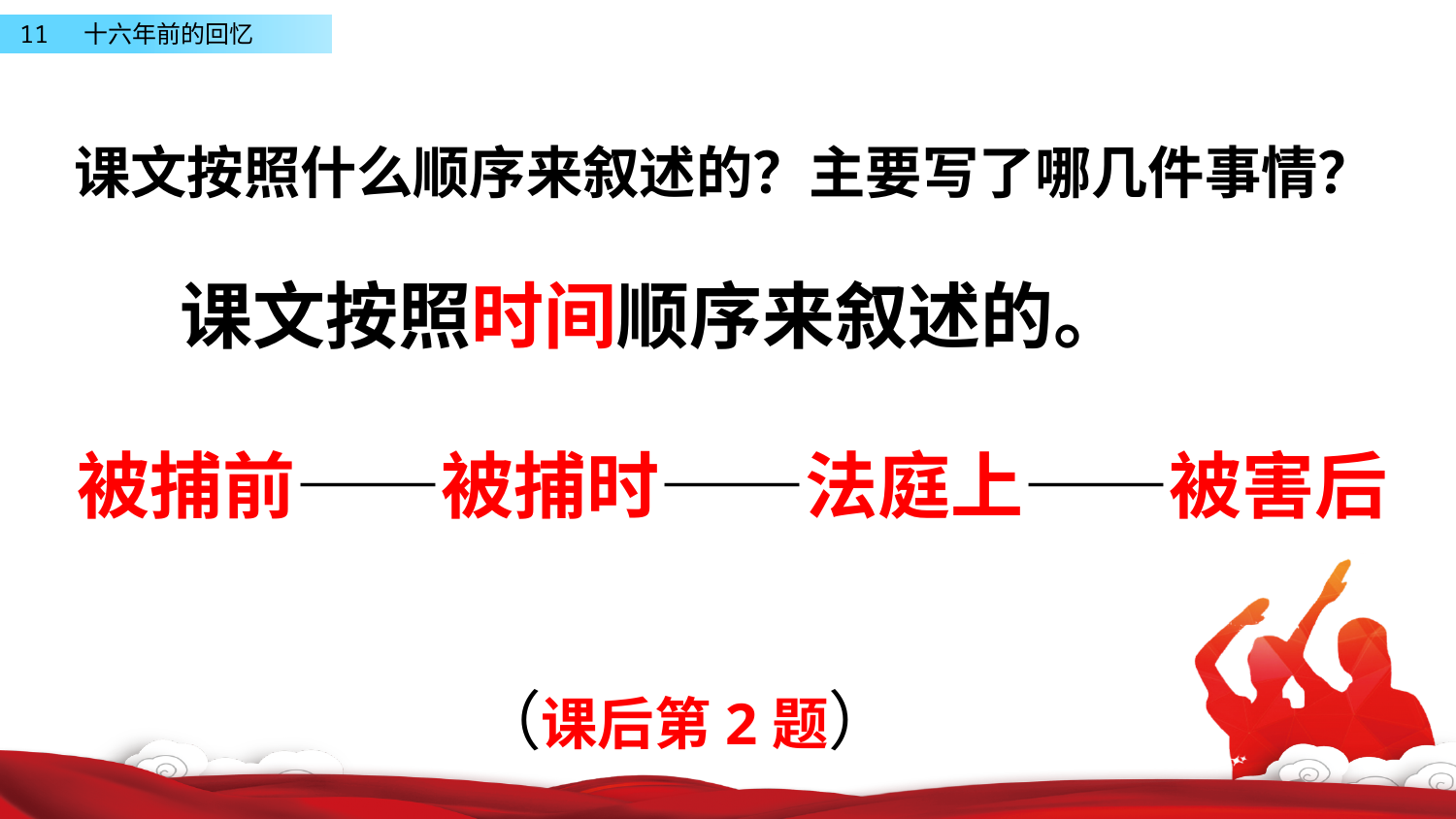

课文按照什么顺序来叙述的？主要写了哪几件事情？
课文按照时间顺序来叙述的。
被捕前——被捕时——法庭上——被害后
（课后第2题）